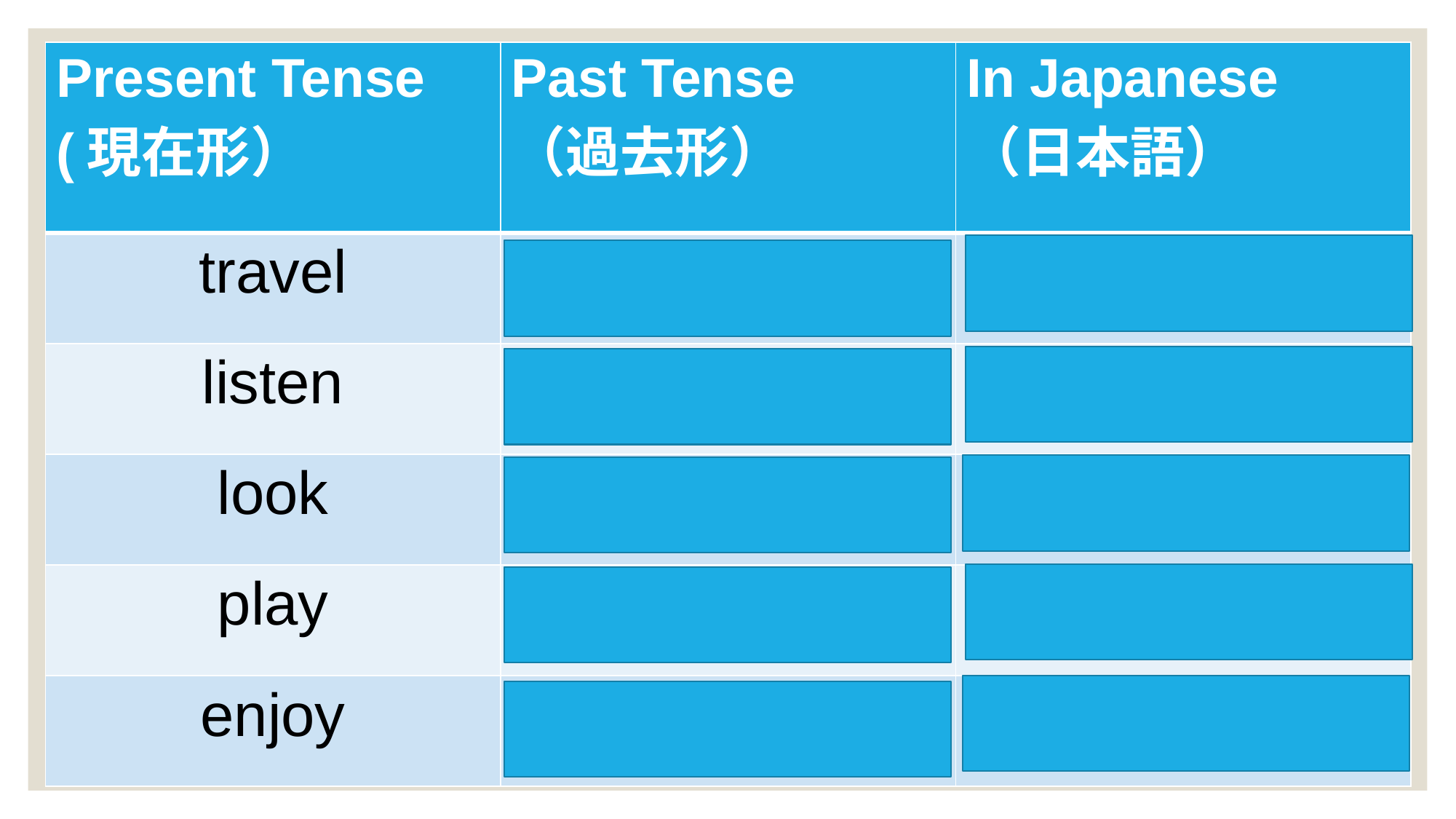

| Present Tense (現在形） | Past Tense （過去形） | In Japanese （日本語） |
| --- | --- | --- |
| travel | traveled | 旅行しました |
| listen | listened | 聞きました |
| look | looked | 見ました |
| play | played | しました |
| enjoy | enjoyed | 楽しんだ |